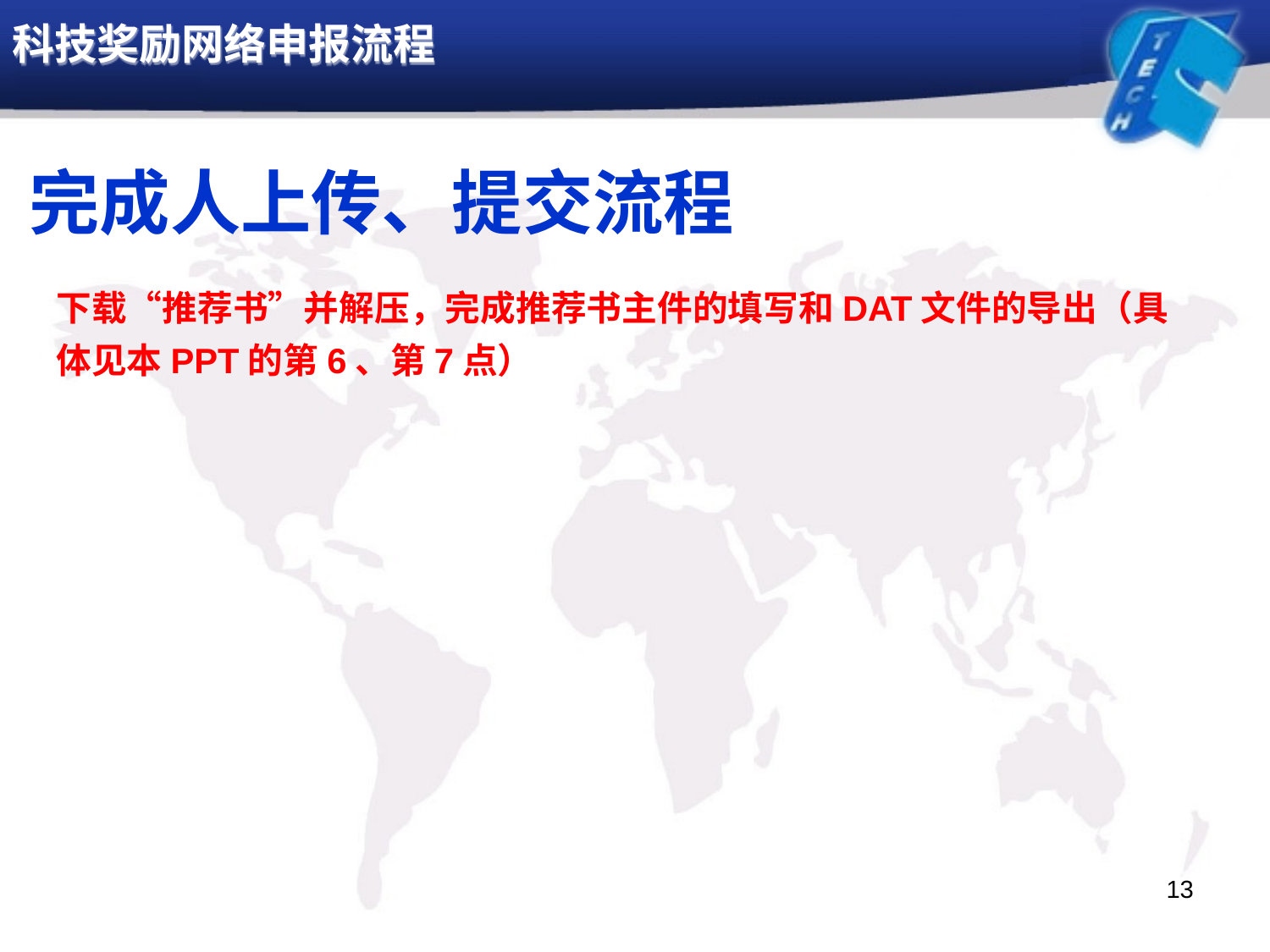

完成人上传、提交流程
下载“推荐书”并解压，完成推荐书主件的填写和DAT文件的导出（具体见本PPT的第6、第7点）
13